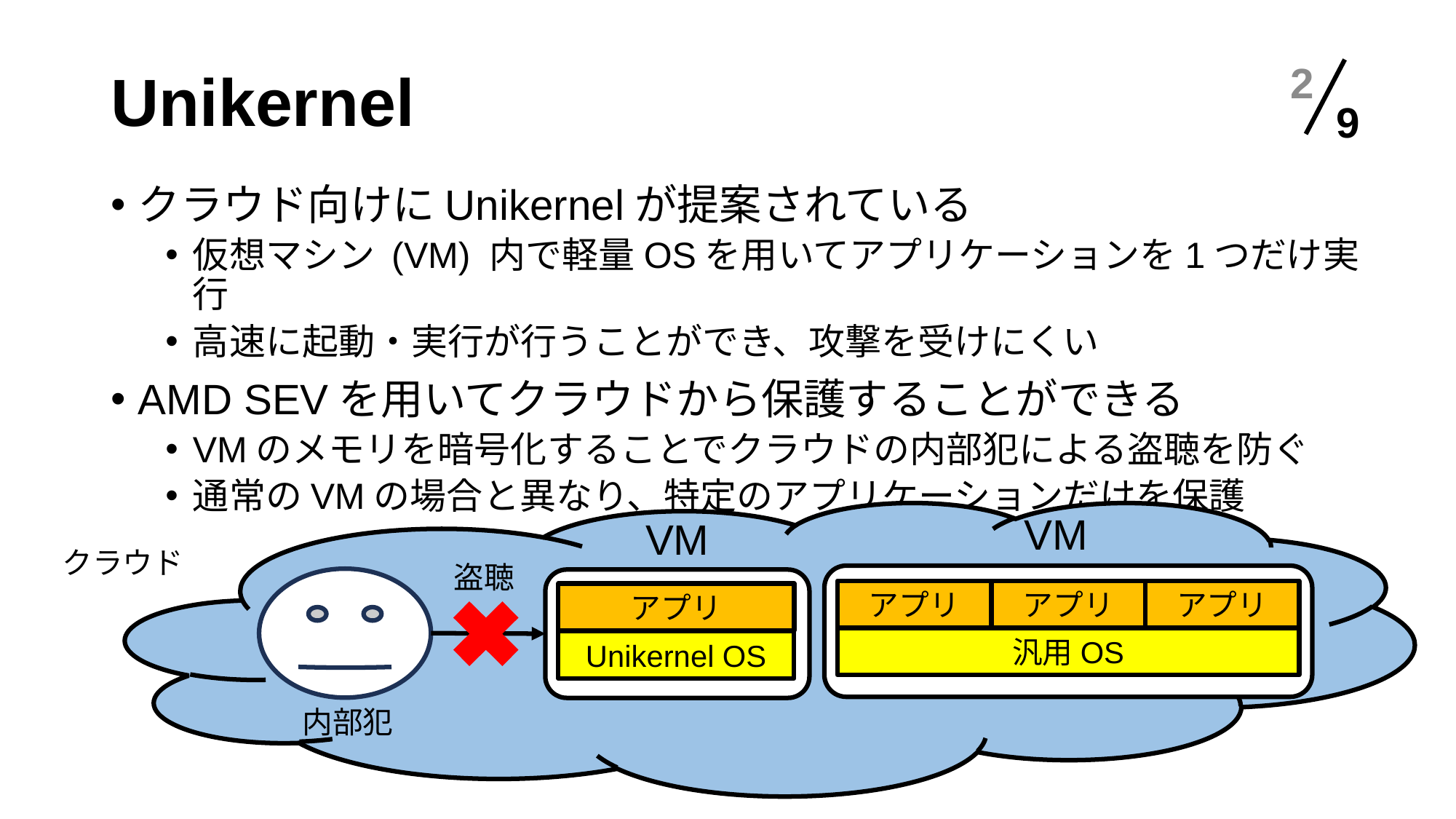

# Unikernel
2
クラウド向けにUnikernelが提案されている
仮想マシン (VM) 内で軽量OSを用いてアプリケーションを1つだけ実行
高速に起動・実行が行うことができ、攻撃を受けにくい
AMD SEVを用いてクラウドから保護することができる
VMのメモリを暗号化することでクラウドの内部犯による盗聴を防ぐ
通常のVMの場合と異なり、特定のアプリケーションだけを保護

VM
VM
クラウド
盗聴

アプリ
アプリ
アプリ
アプリ

汎用OS
Unikernel OS
内部犯